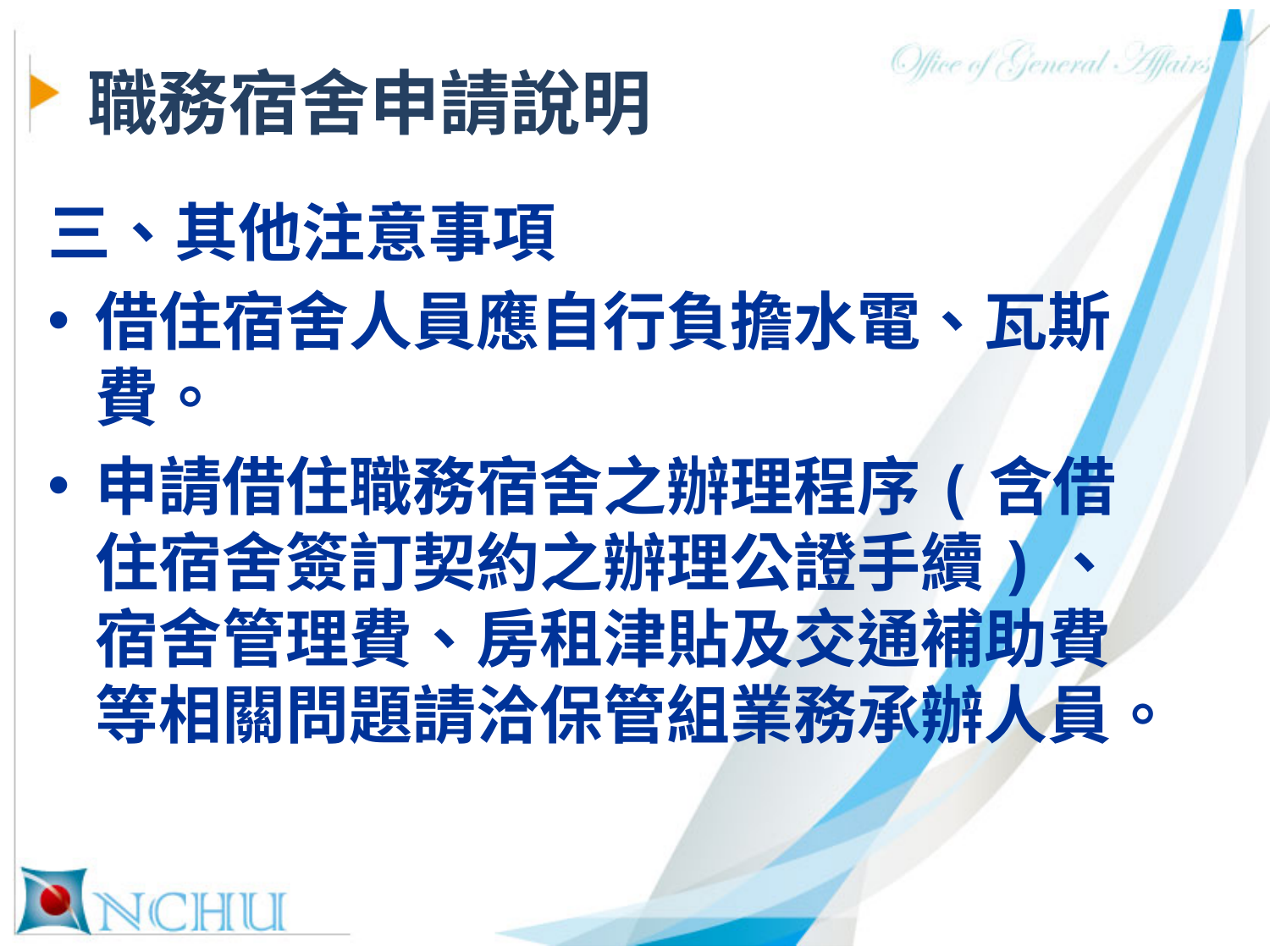

# 職務宿舍申請說明
三、其他注意事項
借住宿舍人員應自行負擔水電、瓦斯費。
申請借住職務宿舍之辦理程序(含借住宿舍簽訂契約之辦理公證手續)、宿舍管理費、房租津貼及交通補助費等相關問題請洽保管組業務承辦人員。